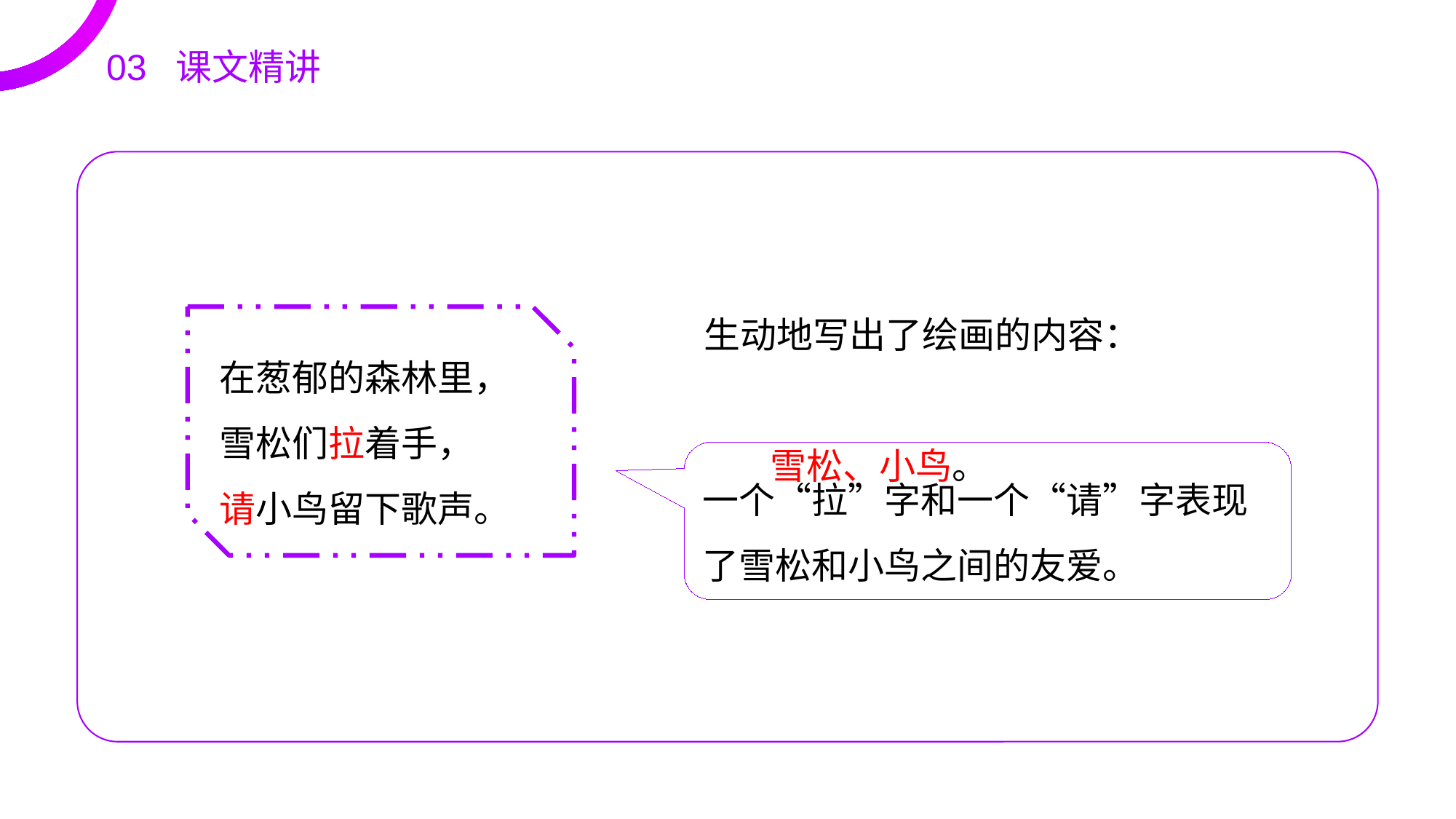

03  课文精讲
生动地写出了绘画的内容：
       雪松、小鸟。
在葱郁的森林里，
雪松们拉着手，
请小鸟留下歌声。
一个“拉”字和一个“请”字表现了雪松和小鸟之间的友爱。